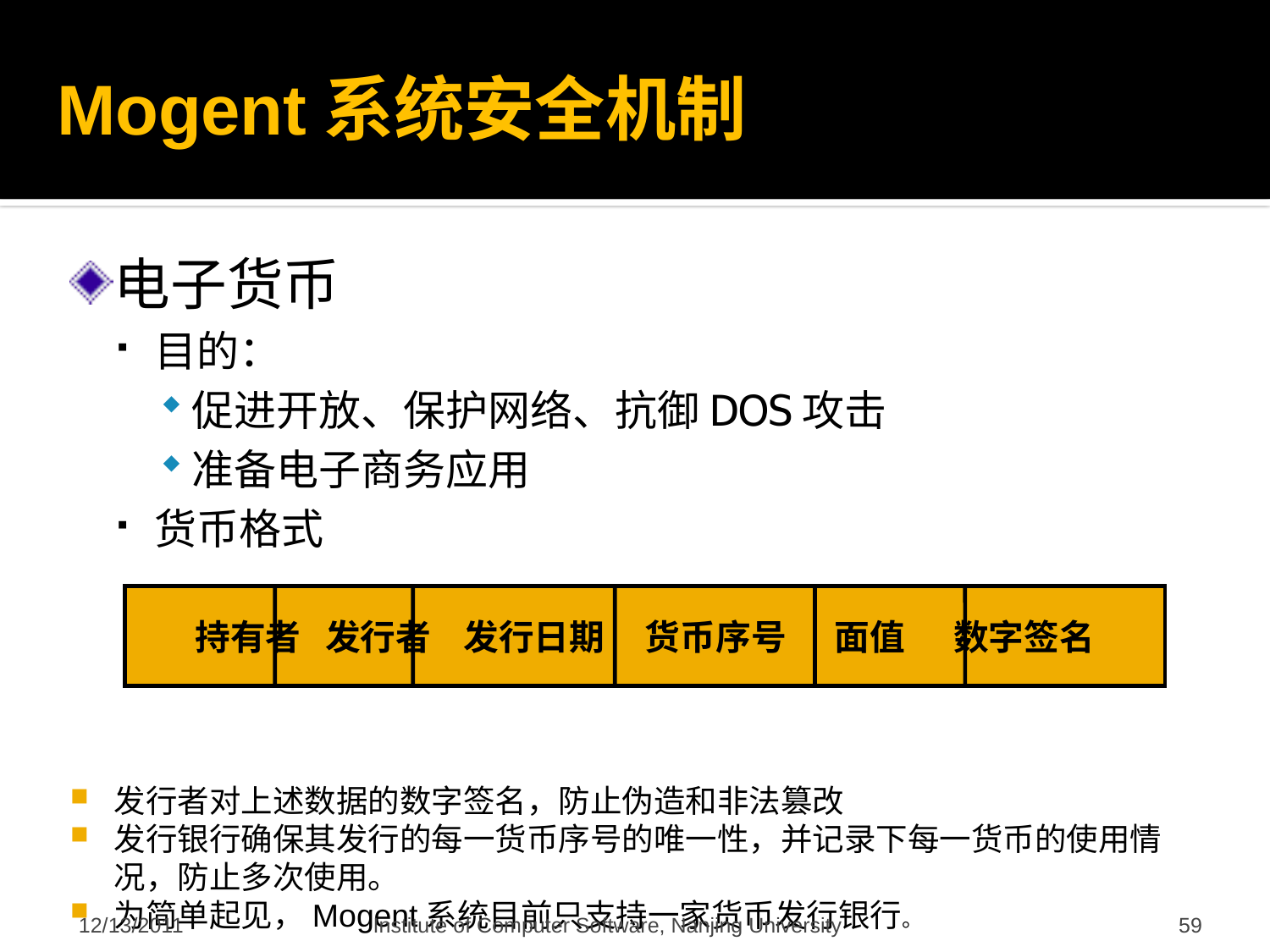

# Mogent系统安全机制
电子货币
目的：
促进开放、保护网络、抗御DOS攻击
准备电子商务应用
货币格式

发行者对上述数据的数字签名，防止伪造和非法篡改
发行银行确保其发行的每一货币序号的唯一性，并记录下每一货币的使用情况，防止多次使用。
为简单起见，Mogent系统目前只支持一家货币发行银行。

持有者   发行者    发行日期     货币序号      面值      数字签名

59
12/13/2011
Institute of Computer Software, Nanjing University
59